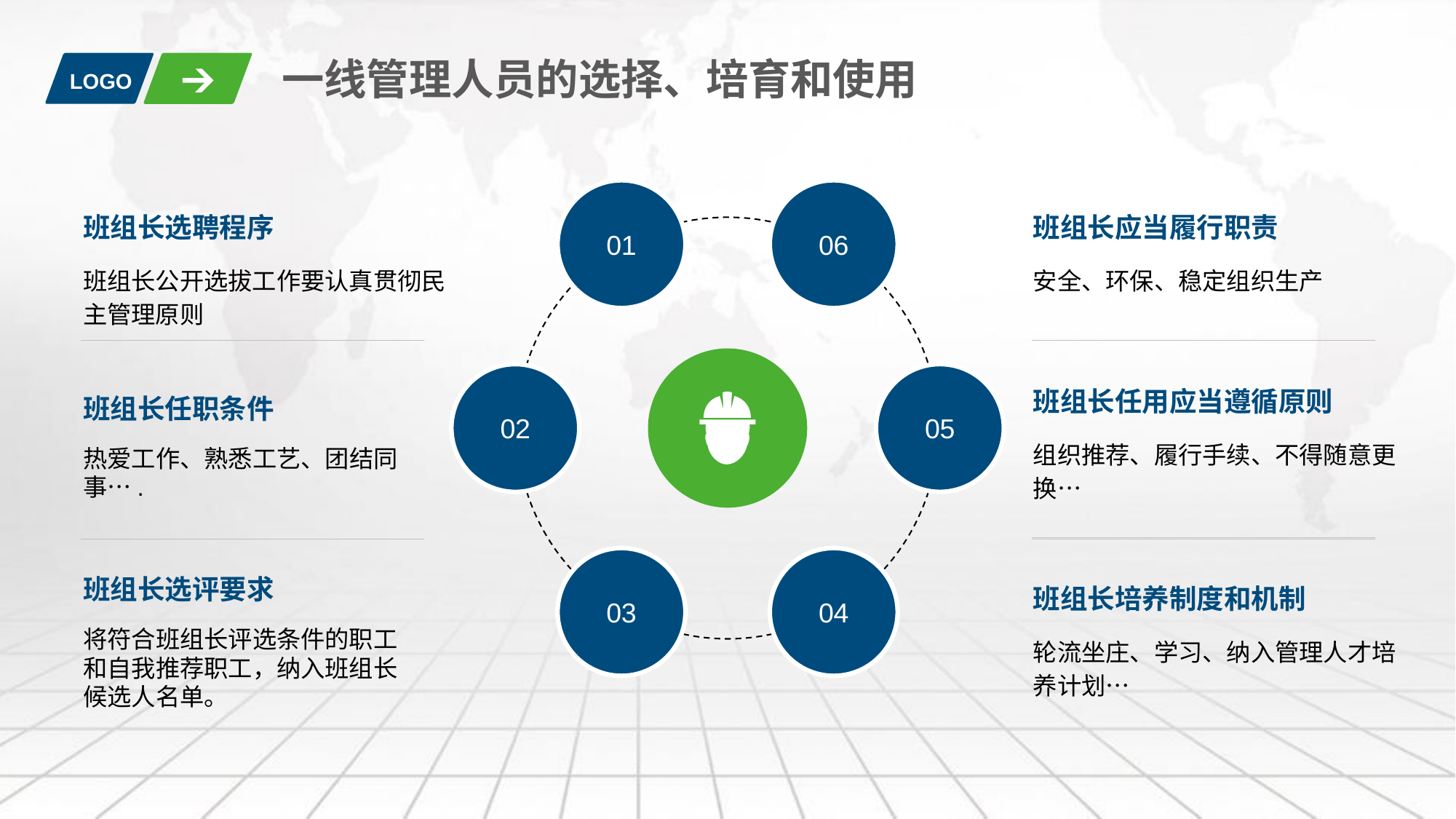

一线管理人员的选择、培育和使用

LOGO

01
06

班组长选聘程序
班组长应当履行职责

班组长公开选拔工作要认真贯彻民主管理原则
安全、环保、稳定组织生产

05
02
班组长任用应当遵循原则
班组长任职条件

组织推荐、履行手续、不得随意更换…
热爱工作、熟悉工艺、团结同事….
03
04

班组长选评要求
班组长培养制度和机制
将符合班组长评选条件的职工和自我推荐职工，纳入班组长候选人名单。
轮流坐庄、学习、纳入管理人才培养计划…